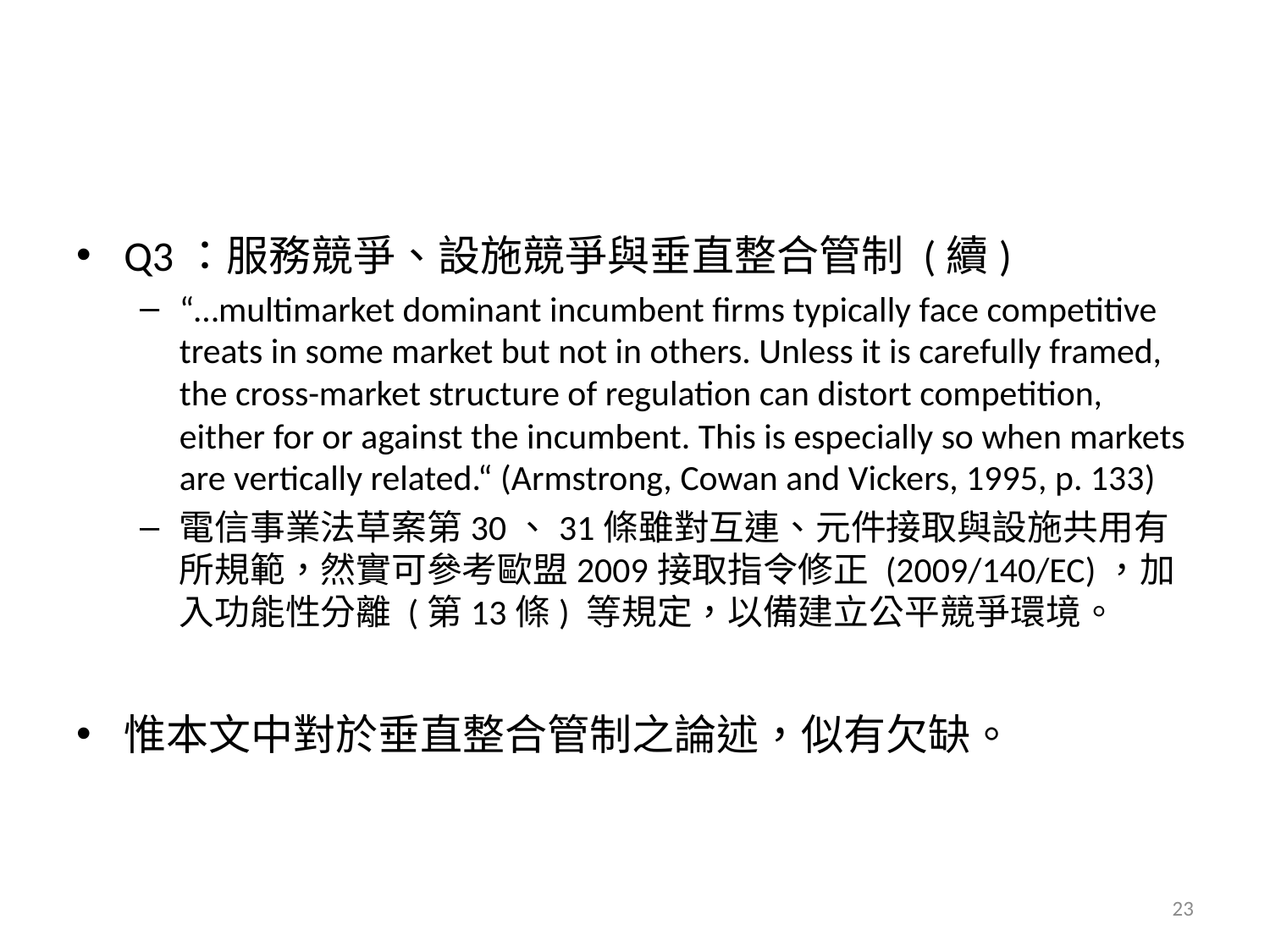

#
Q3：服務競爭、設施競爭與垂直整合管制 (續)
“…multimarket dominant incumbent firms typically face competitive treats in some market but not in others. Unless it is carefully framed, the cross-market structure of regulation can distort competition, either for or against the incumbent. This is especially so when markets are vertically related.“ (Armstrong, Cowan and Vickers, 1995, p. 133)
電信事業法草案第30、31條雖對互連、元件接取與設施共用有所規範，然實可參考歐盟2009接取指令修正 (2009/140/EC)，加入功能性分離 (第13條) 等規定，以備建立公平競爭環境。

惟本文中對於垂直整合管制之論述，似有欠缺。

23